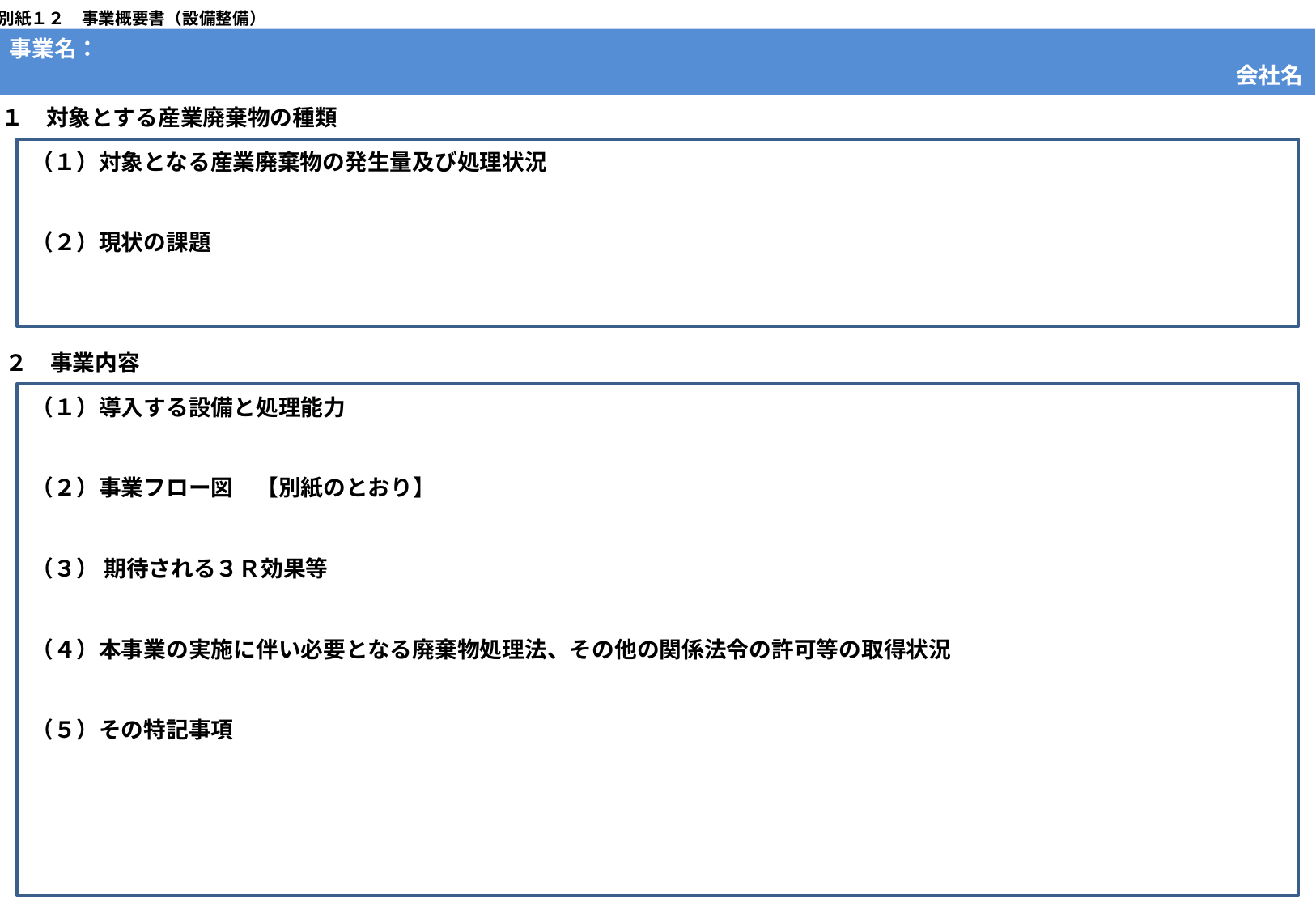

別紙１２　事業概要書（設備整備）
事業名：
会社名
１　対象とする産業廃棄物の種類

（１）対象となる産業廃棄物の発生量及び処理状況

（２）現状の課題

２　事業内容

（１）導入する設備と処理能力

（２）事業フロー図　【別紙のとおり】

（３） 期待される３Ｒ効果等

（４）本事業の実施に伴い必要となる廃棄物処理法、その他の関係法令の許可等の取得状況

（５）その特記事項